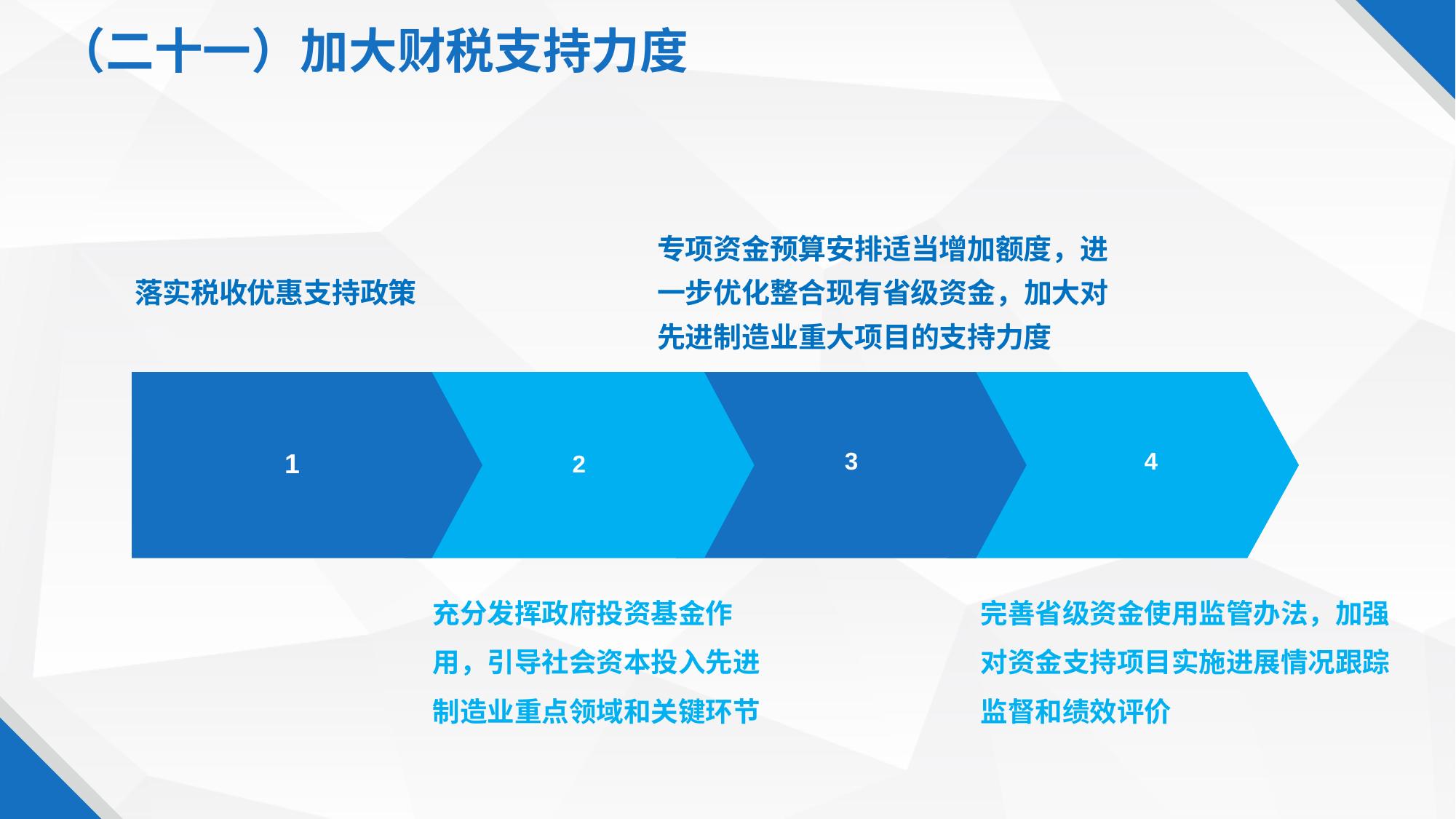

（二十一）加大财税支持力度
专项资金预算安排适当增加额度，进一步优化整合现有省级资金，加大对先进制造业重大项目的支持力度
落实税收优惠支持政策

 1

2

3

4
充分发挥政府投资基金作用，引导社会资本投入先进制造业重点领域和关键环节
完善省级资金使用监管办法，加强对资金支持项目实施进展情况跟踪监督和绩效评价